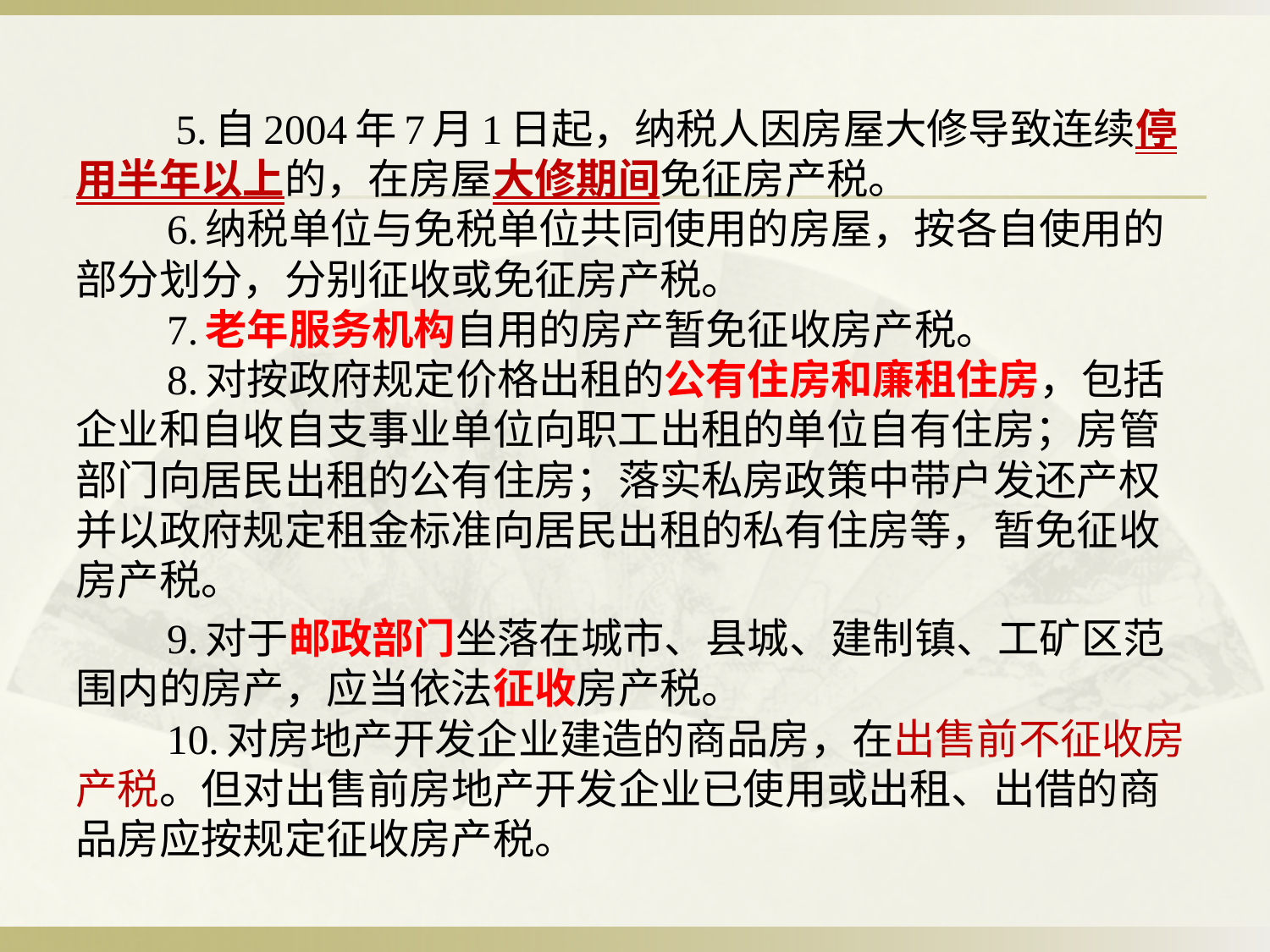

5.自2004年7月1日起，纳税人因房屋大修导致连续停用半年以上的，在房屋大修期间免征房产税。
　　6.纳税单位与免税单位共同使用的房屋，按各自使用的部分划分，分别征收或免征房产税。
　　7.老年服务机构自用的房产暂免征收房产税。
　　8.对按政府规定价格出租的公有住房和廉租住房，包括企业和自收自支事业单位向职工出租的单位自有住房；房管部门向居民出租的公有住房；落实私房政策中带户发还产权并以政府规定租金标准向居民出租的私有住房等，暂免征收房产税。
　　9.对于邮政部门坐落在城市、县城、建制镇、工矿区范围内的房产，应当依法征收房产税。
　　10.对房地产开发企业建造的商品房，在出售前不征收房产税。但对出售前房地产开发企业已使用或出租、出借的商品房应按规定征收房产税。